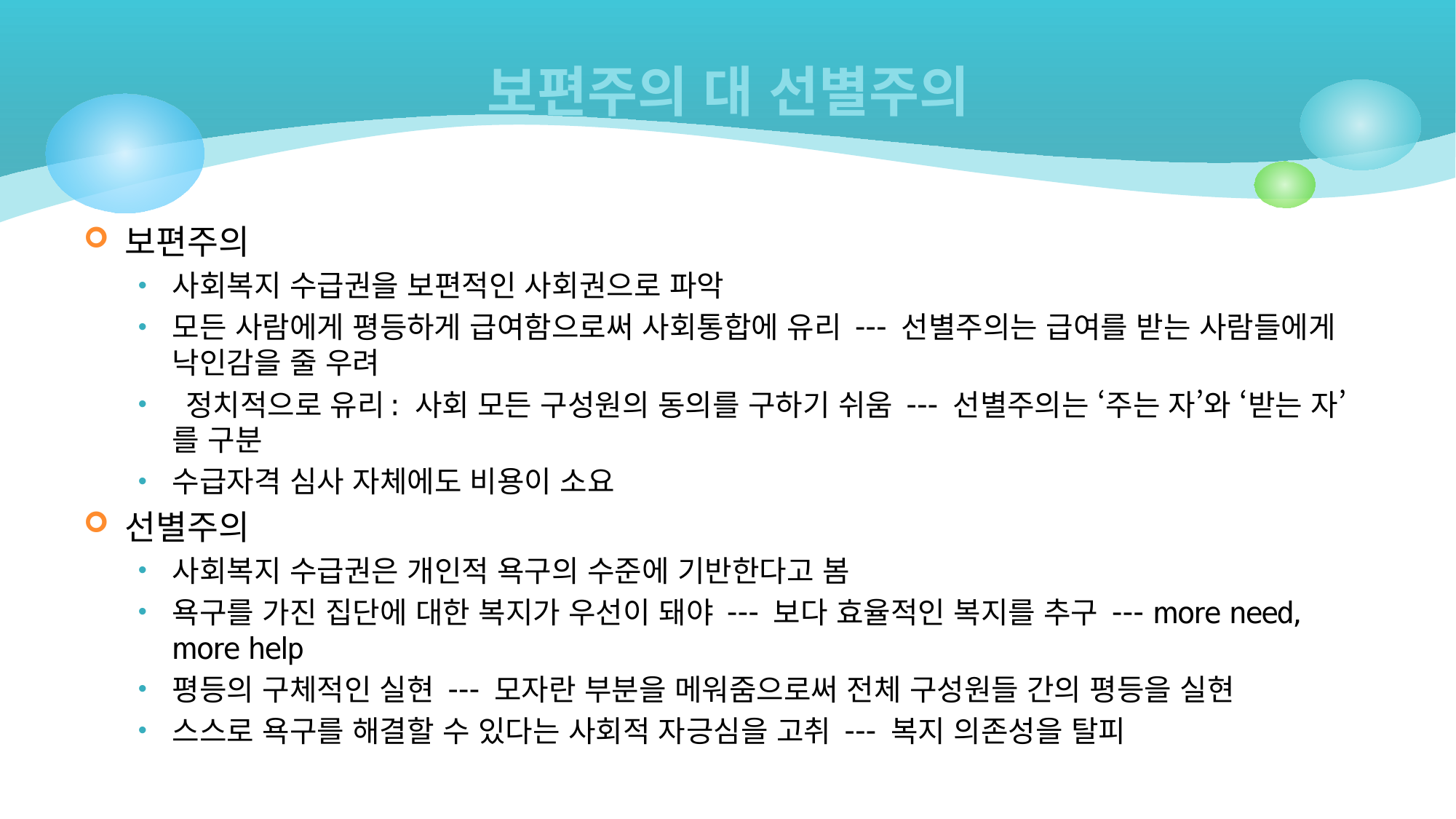

# 보편주의 대 선별주의
보편주의
사회복지 수급권을 보편적인 사회권으로 파악
모든 사람에게 평등하게 급여함으로써 사회통합에 유리 --- 선별주의는 급여를 받는 사람들에게 낙인감을 줄 우려
 정치적으로 유리: 사회 모든 구성원의 동의를 구하기 쉬움 --- 선별주의는 ‘주는 자’와 ‘받는 자’를 구분
수급자격 심사 자체에도 비용이 소요
선별주의
사회복지 수급권은 개인적 욕구의 수준에 기반한다고 봄
욕구를 가진 집단에 대한 복지가 우선이 돼야 --- 보다 효율적인 복지를 추구 --- more need, more help
평등의 구체적인 실현 --- 모자란 부분을 메워줌으로써 전체 구성원들 간의 평등을 실현
스스로 욕구를 해결할 수 있다는 사회적 자긍심을 고취 --- 복지 의존성을 탈피